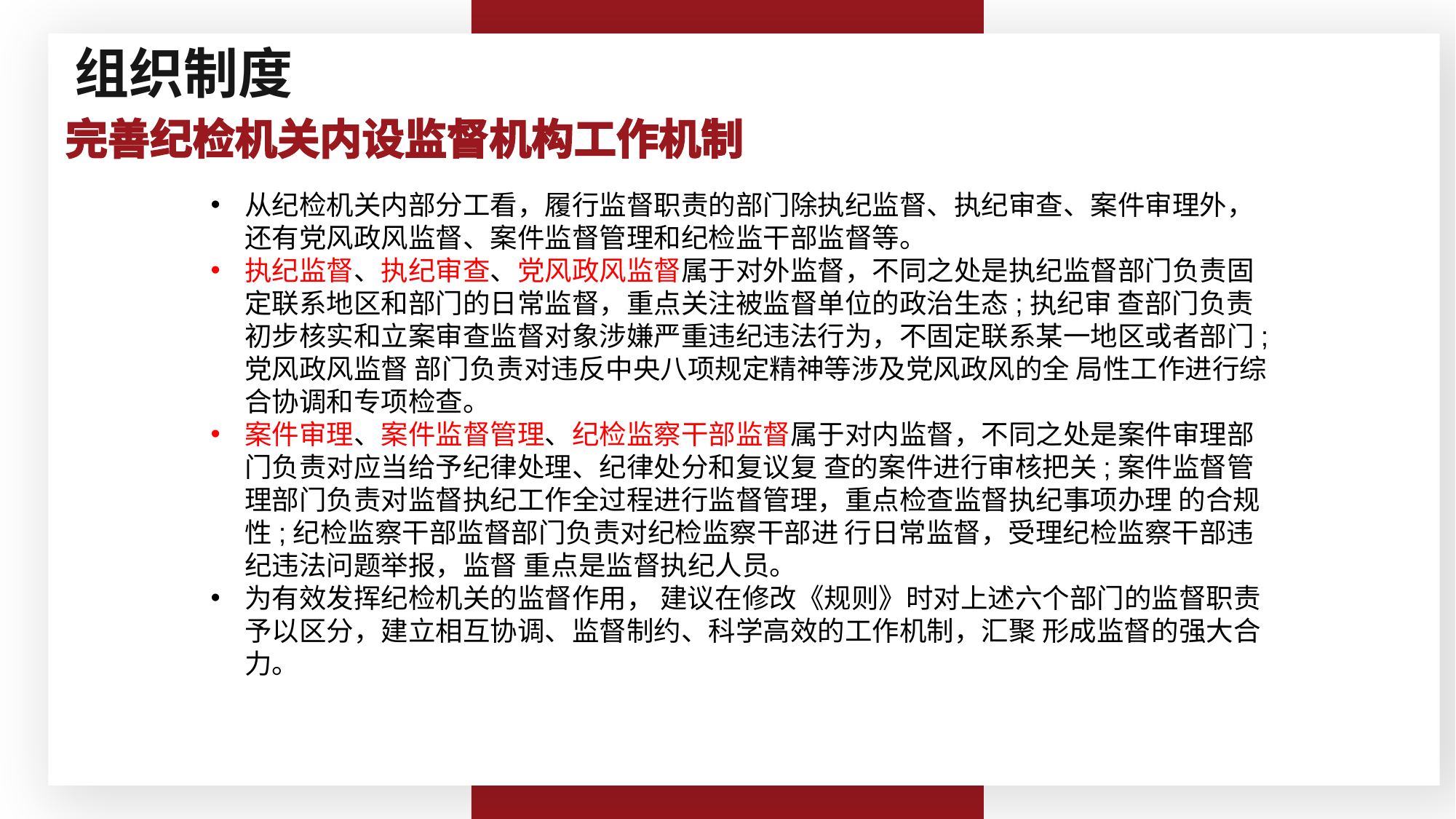

探索监督权、审查权分设
组织制度

完善纪检机关内设监督机构工作机制
从纪检机关内部分工看，履行监督职责的部门除执纪监督、执纪审查、案件审理外，还有党风政风监督、案件监督管理和纪检监干部监督等。
执纪监督、执纪审查、党风政风监督属于对外监督，不同之处是执纪监督部门负责固定联系地区和部门的日常监督，重点关注被监督单位的政治生态;执纪审 查部门负责初步核实和立案审查监督对象涉嫌严重违纪违法行为，不固定联系某一地区或者部门;党风政风监督 部门负责对违反中央八项规定精神等涉及党风政风的全 局性工作进行综合协调和专项检查。
案件审理、案件监督管理、纪检监察干部监督属于对内监督，不同之处是案件审理部门负责对应当给予纪律处理、纪律处分和复议复 查的案件进行审核把关;案件监督管理部门负责对监督执纪工作全过程进行监督管理，重点检查监督执纪事项办理 的合规性;纪检监察干部监督部门负责对纪检监察干部进 行日常监督，受理纪检监察干部违纪违法问题举报，监督 重点是监督执纪人员。
为有效发挥纪检机关的监督作用， 建议在修改《规则》时对上述六个部门的监督职责予以区分，建立相互协调、监督制约、科学高效的工作机制，汇聚 形成监督的强大合力。